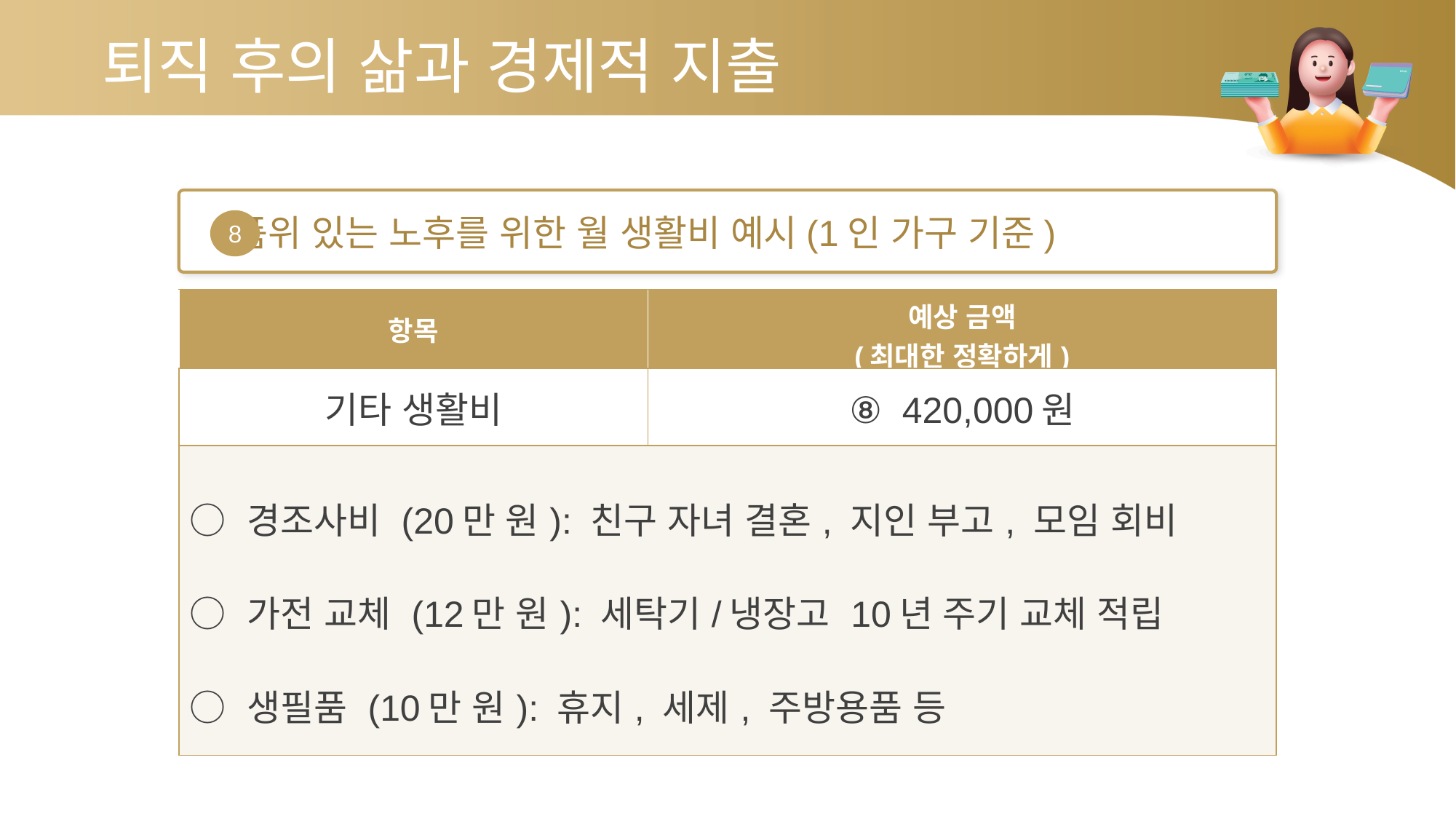

퇴직 후의 삶과 경제적 지출

품위 있는 노후를 위한 월 생활비 예시(1인 가구 기준)
8
| 항목 | 예상 금액 (최대한 정확하게) |
| --- | --- |
| 기타 생활비 | ⑧ 420,000원 |
| ○ 경조사비 (20만 원): 친구 자녀 결혼, 지인 부고, 모임 회비 ○ 가전 교체 (12만 원): 세탁기/냉장고 10년 주기 교체 적립 ○ 생필품 (10만 원): 휴지, 세제, 주방용품 등 |  |